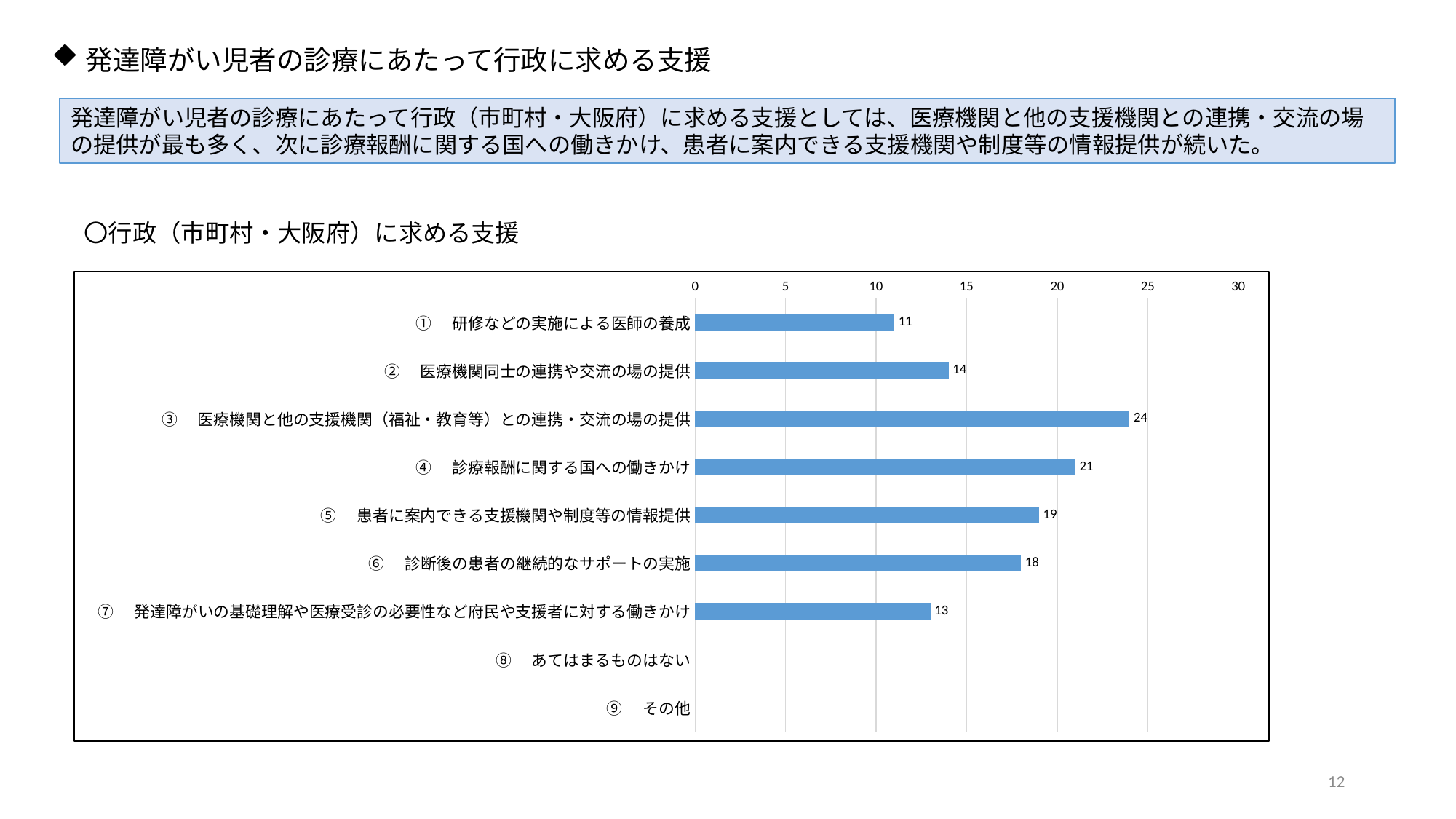

発達障がい児者の診療にあたって行政に求める支援
発達障がい児者の診療にあたって行政（市町村・大阪府）に求める支援としては、医療機関と他の支援機関との連携・交流の場の提供が最も多く、次に診療報酬に関する国への働きかけ、患者に案内できる支援機関や制度等の情報提供が続いた。
〇行政（市町村・大阪府）に求める支援

### Chart

| Category |  |
|---|---|
| ①　研修などの実施による医師の養成 | 11.0 |
| ②　医療機関同士の連携や交流の場の提供 | 14.0 |
| ③　医療機関と他の支援機関（福祉・教育等）との連携・交流の場の提供 | 24.0 |
| ④　診療報酬に関する国への働きかけ | 21.0 |
| ⑤　患者に案内できる支援機関や制度等の情報提供 | 19.0 |
| ⑥　診断後の患者の継続的なサポートの実施 | 18.0 |
| ⑦　発達障がいの基礎理解や医療受診の必要性など府民や支援者に対する働きかけ | 13.0 |
| ⑧　あてはまるものはない | None |
| ⑨　その他 | None |
12